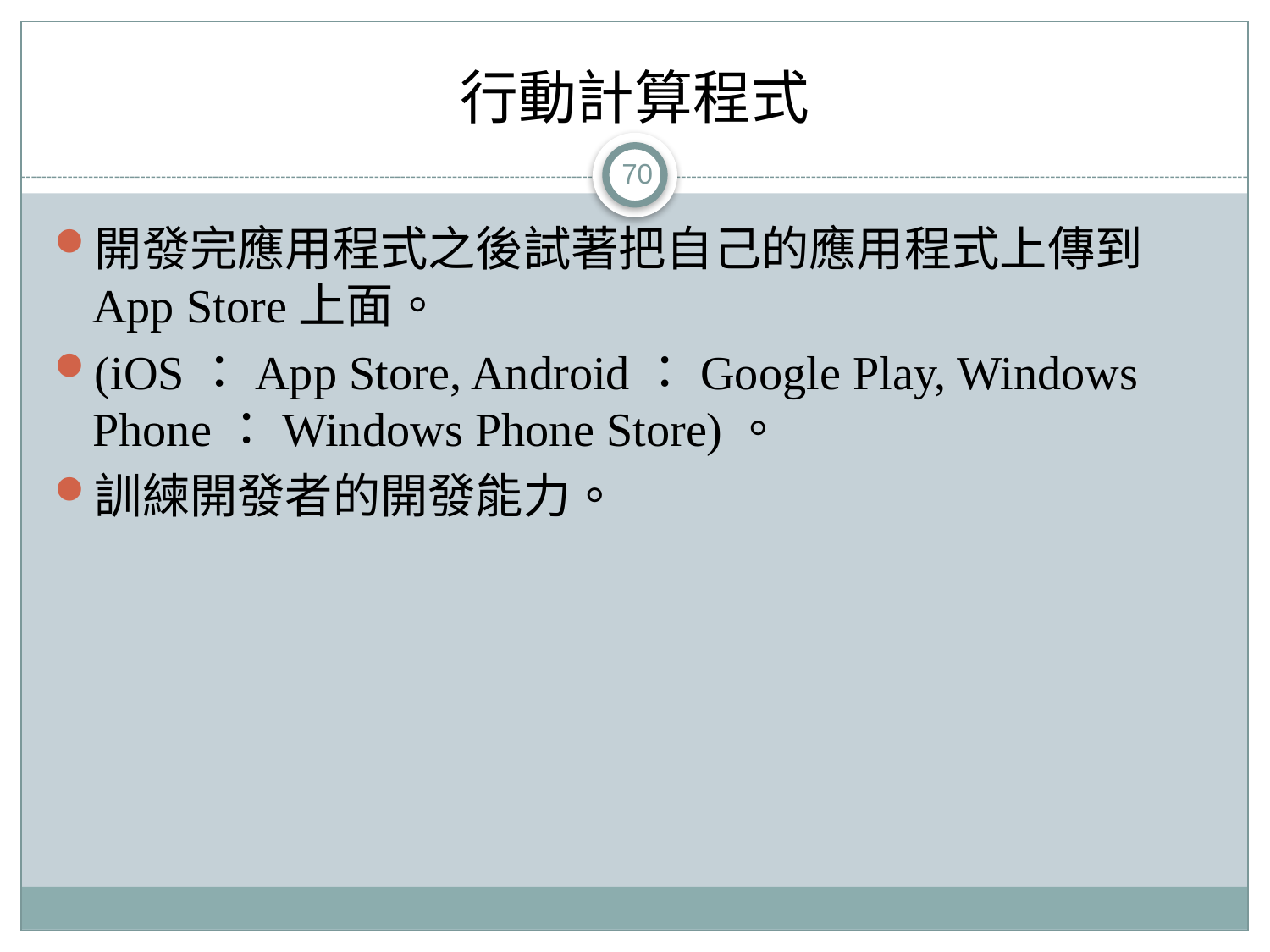

# 行動計算程式
70
開發完應用程式之後試著把自己的應用程式上傳到App Store上面。
(iOS：App Store, Android：Google Play, Windows Phone：Windows Phone Store)。
訓練開發者的開發能力。